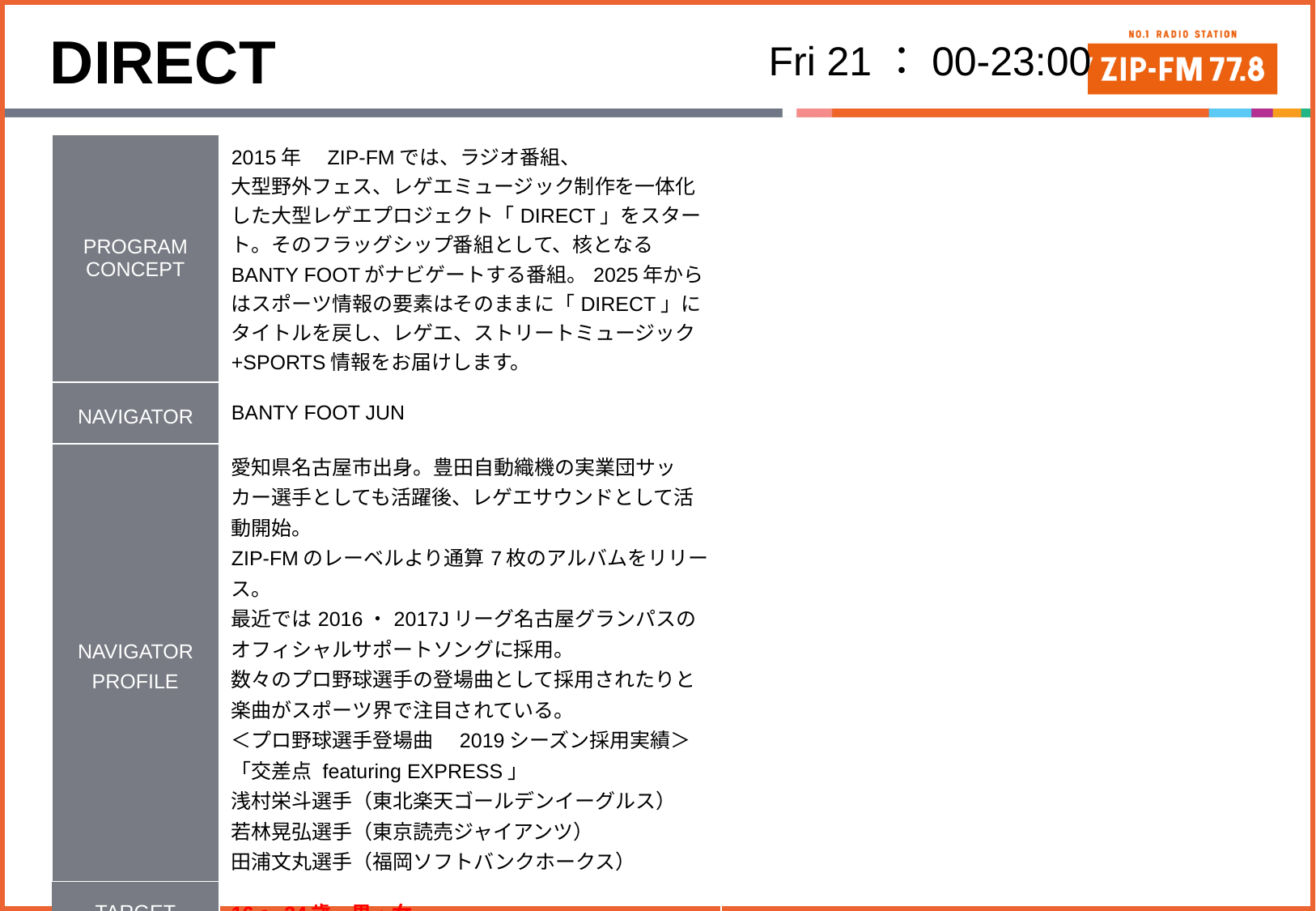

DIRECT
Fri 21：00-23:00
| PROGRAM CONCEPT | 2015年　ZIP-FMでは、ラジオ番組、 大型野外フェス、レゲエミュージック制作を一体化した大型レゲエプロジェクト「DIRECT」をスタート。そのフラッグシップ番組として、核となるBANTY FOOTがナビゲートする番組。2025年からはスポーツ情報の要素はそのままに「DIRECT」にタイトルを戻し、レゲエ、ストリートミュージック+SPORTS情報をお届けします。 |
| --- | --- |
| NAVIGATOR | BANTY FOOT JUN |
| NAVIGATOR PROFILE | 愛知県名古屋市出身。豊田自動織機の実業団サッカー選手としても活躍後、レゲエサウンドとして活動開始。 ZIP-FMのレーベルより通算7枚のアルバムをリリース。 最近では2016・2017Jリーグ名古屋グランパスのオフィシャルサポートソングに採用。 数々のプロ野球選手の登場曲として採用されたりと楽曲がスポーツ界で注目されている。 ＜プロ野球選手登場曲　2019シーズン採用実績＞ 「交差点 featuring EXPRESS」 浅村栄斗選手（東北楽天ゴールデンイーグルス） 若林晃弘選手（東京読売ジャイアンツ）　 田浦文丸選手（福岡ソフトバンクホークス） |
| TARGET | 16～34歳　男・女 |
| PROGRAM SNS | X：@ZIP\_DIRECT／3,029人 |